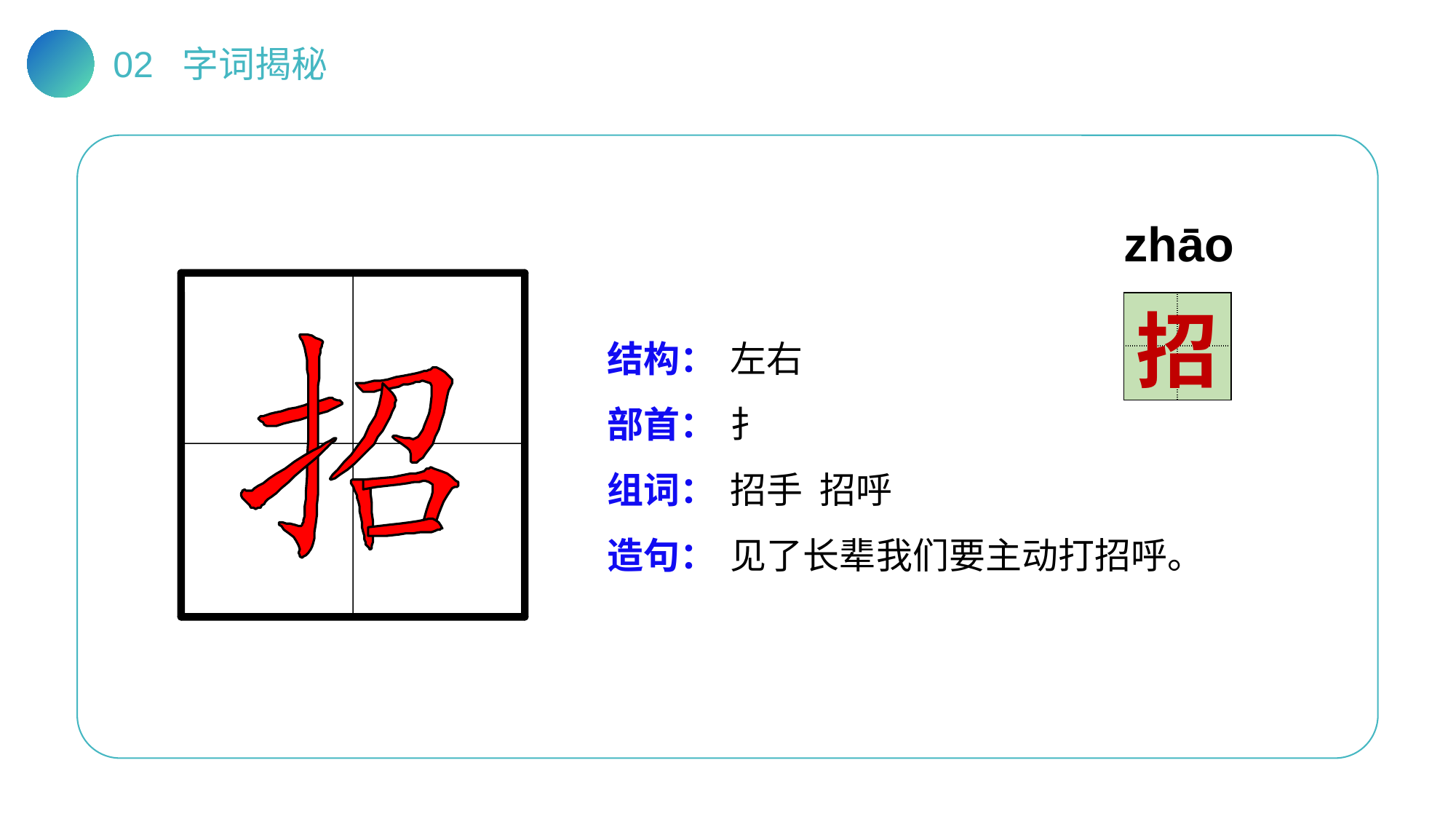

02  字词揭秘

zhāo

|  |  |
| --- | --- |
|  |  |
招
结构：
部首：
组词：
造句：

左右
扌
招手  招呼
见了长辈我们要主动打招呼。